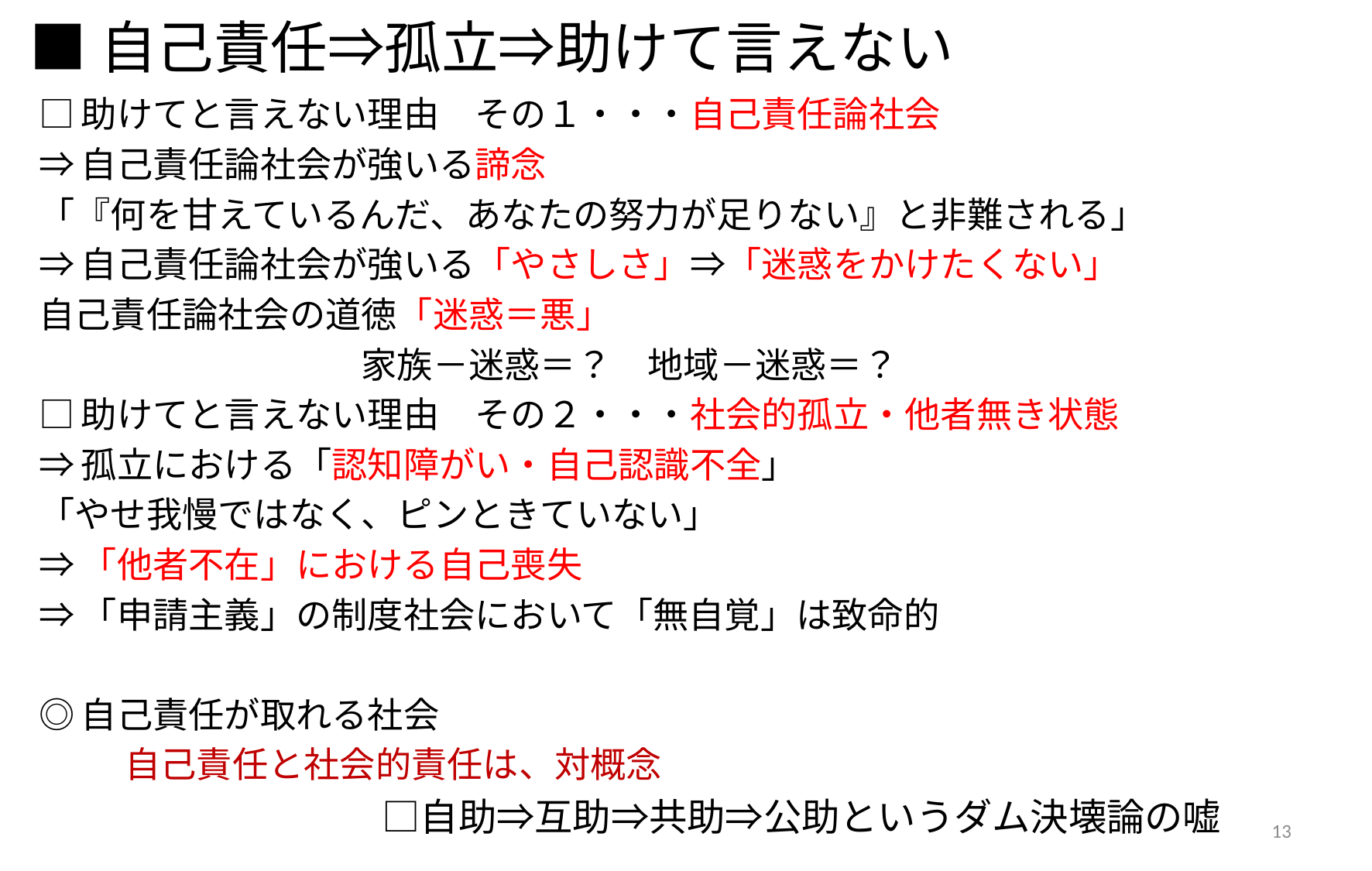

# ■自己責任⇒孤立⇒助けて言えない
□助けてと言えない理由　その１・・・自己責任論社会
⇒自己責任論社会が強いる諦念
「『何を甘えているんだ、あなたの努力が足りない』と非難される」
⇒自己責任論社会が強いる「やさしさ」⇒「迷惑をかけたくない」
自己責任論社会の道徳「迷惑＝悪」
　　　　　　　　　家族－迷惑＝？　地域－迷惑＝？
□助けてと言えない理由　その２・・・社会的孤立・他者無き状態
⇒孤立における「認知障がい・自己認識不全」
「やせ我慢ではなく、ピンときていない」
⇒「他者不在」における自己喪失
⇒「申請主義」の制度社会において「無自覚」は致命的

◎自己責任が取れる社会
	自己責任と社会的責任は、対概念
　　　　　　　　　□自助⇒互助⇒共助⇒公助というダム決壊論の嘘
13